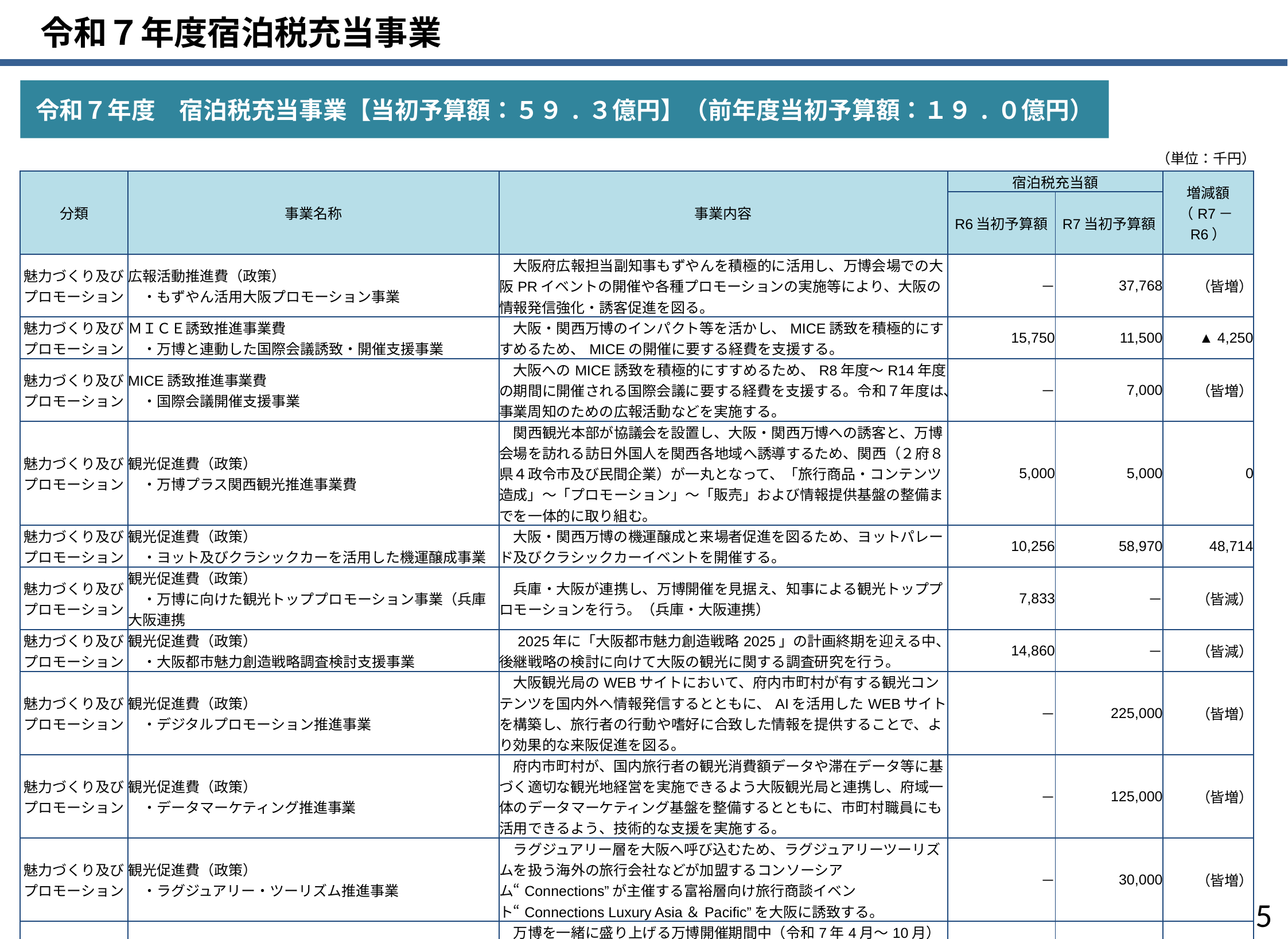

令和７年度宿泊税充当事業

令和７年度　宿泊税充当事業【当初予算額：５９.３億円】（前年度当初予算額：１９.０億円）
（単位：千円）
| 分類 | 事業名称 | 事業内容 | 宿泊税充当額 |  | 増減額 （R7－R6） |
| --- | --- | --- | --- | --- | --- |
|  |  |  | R6当初予算額 | R7当初予算額 |  |
| 魅力づくり及びプロモーション | 広報活動推進費（政策） 　・もずやん活用大阪プロモーション事業 | 大阪府広報担当副知事もずやんを積極的に活用し、万博会場での大阪PRイベントの開催や各種プロモーションの実施等により、大阪の情報発信強化・誘客促進を図る。 | － | 37,768 | （皆増） |
| 魅力づくり及びプロモーション | ＭＩＣＥ誘致推進事業費 　・万博と連動した国際会議誘致・開催支援事業 | 大阪・関西万博のインパクト等を活かし、MICE誘致を積極的にすすめるため、MICEの開催に要する経費を支援する。 | 15,750 | 11,500 | ▲ 4,250 |
| 魅力づくり及びプロモーション | MICE誘致推進事業費 　・国際会議開催支援事業 | 大阪へのMICE誘致を積極的にすすめるため、R8年度～R14年度の期間に開催される国際会議に要する経費を支援する。令和７年度は、事業周知のための広報活動などを実施する。 | － | 7,000 | （皆増） |
| 魅力づくり及びプロモーション | 観光促進費（政策） 　・万博プラス関西観光推進事業費 | 関西観光本部が協議会を設置し、大阪・関西万博への誘客と、万博会場を訪れる訪日外国人を関西各地域へ誘導するため、関西（２府８県４政令市及び民間企業）が一丸となって、「旅行商品・コンテンツ造成」～「プロモーション」～「販売」および情報提供基盤の整備までを一体的に取り組む。 | 5,000 | 5,000 | 0 |
| 魅力づくり及びプロモーション | 観光促進費（政策） 　・ヨット及びクラシックカーを活用した機運醸成事業 | 大阪・関西万博の機運醸成と来場者促進を図るため、ヨットパレード及びクラシックカーイベントを開催する。 | 10,256 | 58,970 | 48,714 |
| 魅力づくり及びプロモーション | 観光促進費（政策） 　・万博に向けた観光トッププロモーション事業（兵庫大阪連携 | 兵庫・大阪が連携し、万博開催を見据え、知事による観光トッププロモーションを行う。（兵庫・大阪連携） | 7,833 | － | （皆減） |
| 魅力づくり及びプロモーション | 観光促進費（政策） 　・大阪都市魅力創造戦略調査検討支援事業 | 2025年に「大阪都市魅力創造戦略2025」の計画終期を迎える中、後継戦略の検討に向けて大阪の観光に関する調査研究を行う。 | 14,860 | － | （皆減） |
| 魅力づくり及びプロモーション | 観光促進費（政策） 　・デジタルプロモーション推進事業 | 大阪観光局のWEBサイトにおいて、府内市町村が有する観光コンテンツを国内外へ情報発信するとともに、AIを活用したWEBサイトを構築し、旅行者の行動や嗜好に合致した情報を提供することで、より効果的な来阪促進を図る。 | － | 225,000 | （皆増） |
| 魅力づくり及びプロモーション | 観光促進費（政策） 　・データマーケティング推進事業 | 府内市町村が、国内旅行者の観光消費額データや滞在データ等に基づく適切な観光地経営を実施できるよう大阪観光局と連携し、府域一体のデータマーケティング基盤を整備するとともに、市町村職員にも活用できるよう、技術的な支援を実施する。 | － | 125,000 | （皆増） |
| 魅力づくり及びプロモーション | 観光促進費（政策） 　・ラグジュアリー・ツーリズム推進事業 | ラグジュアリー層を大阪へ呼び込むため、ラグジュアリーツーリズムを扱う海外の旅行会社などが加盟するコンソーシアム“Connections”が主催する富裕層向け旅行商談イベント“Connections Luxury Asia＆Pacific”を大阪に誘致する。 | － | 30,000 | （皆増） |
| 魅力づくり及びプロモーション | 観光促進費（政策） 　・万博期間中に開催する大型集客イベント促進事業 | 万博を一緒に盛り上げる万博開催期間中（令和7年4月～10月）の大型集客イベントに対し、警備に係る経費の一部の補助を行うことにより、万全の安全対策を講じたうえで開催できるようにすることで、より効果的な都市魅力の発信や万博閉幕後の誘客促進など2025年大阪・関西万博との相乗効果を得る。 | － | 101,000 | （皆増） |
| 魅力づくり及びプロモーション | 百舌鳥・古市古墳群世界遺産保存活用事業費 　・百舌鳥・古市古墳群世界遺産保存活用 | 世界遺産「百舌鳥・古市古墳群」について、「世界遺産条約」に基づき、資産を保存・活用し、価値や魅力を発信する取組みを、大阪府、堺市、羽曳野市、藤井寺市が一体となり進める。 | 27,504 | 5,295 | ▲ 22,209 |
| 魅力づくり及びプロモーション | 国内外への魅力発信事業費負担金 　・国内外へ魅力発信事業費負担金 | 御堂筋オータムパーティーを実施するため、実行委員会へ負担金を拠出する。 | 209,634 | 196,068 | ▲ 13,566 |
5